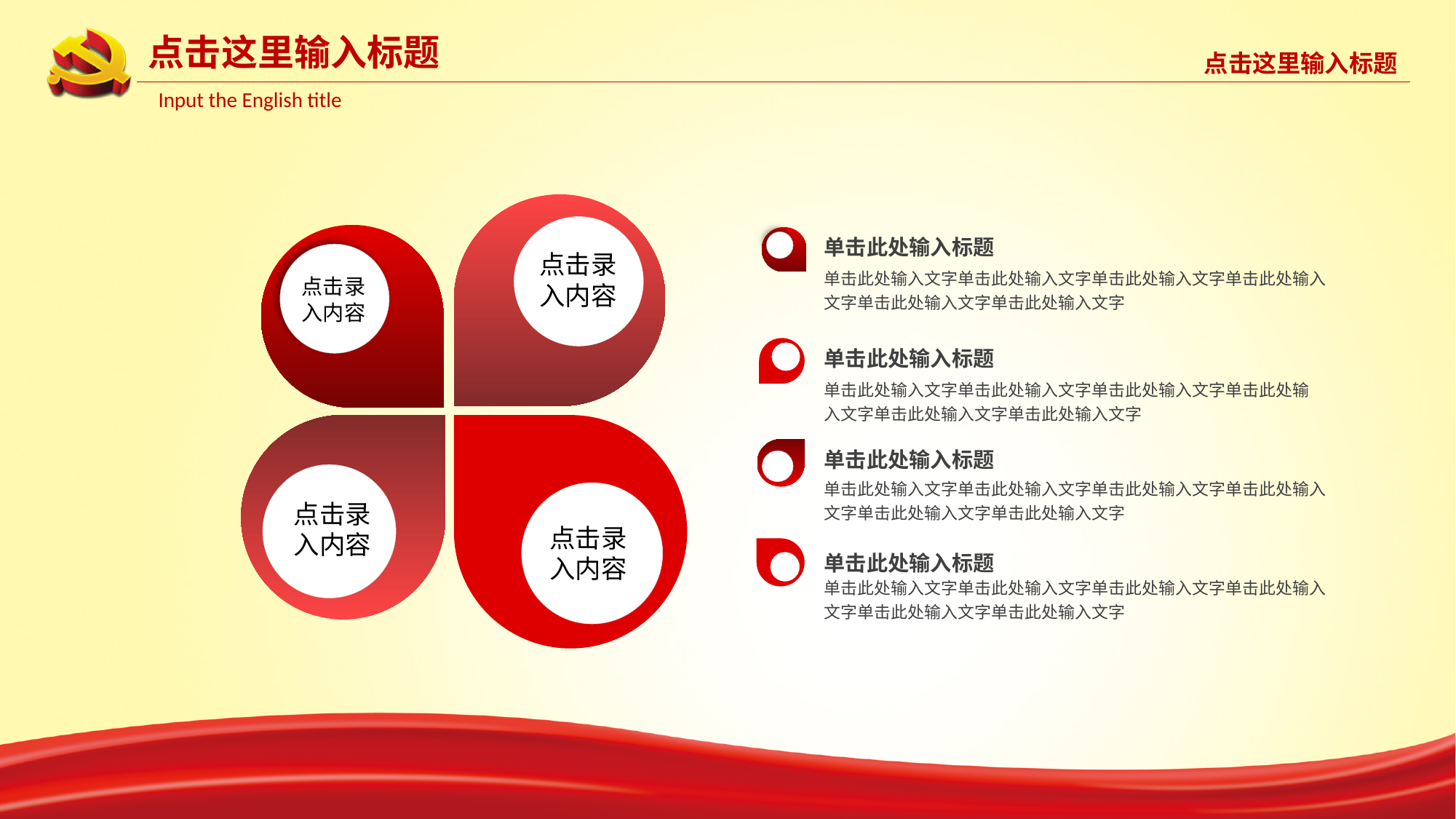

点击录
入内容
单击此处输入标题

点击录
入内容

单击此处输入文字单击此处输入文字单击此处输入文字单击此处输入文字单击此处输入文字单击此处输入文字
单击此处输入标题

单击此处输入文字单击此处输入文字单击此处输入文字单击此处输入文字单击此处输入文字单击此处输入文字

点击录
入内容

点击录
入内容
单击此处输入标题

单击此处输入文字单击此处输入文字单击此处输入文字单击此处输入文字单击此处输入文字单击此处输入文字

单击此处输入标题
单击此处输入文字单击此处输入文字单击此处输入文字单击此处输入文字单击此处输入文字单击此处输入文字